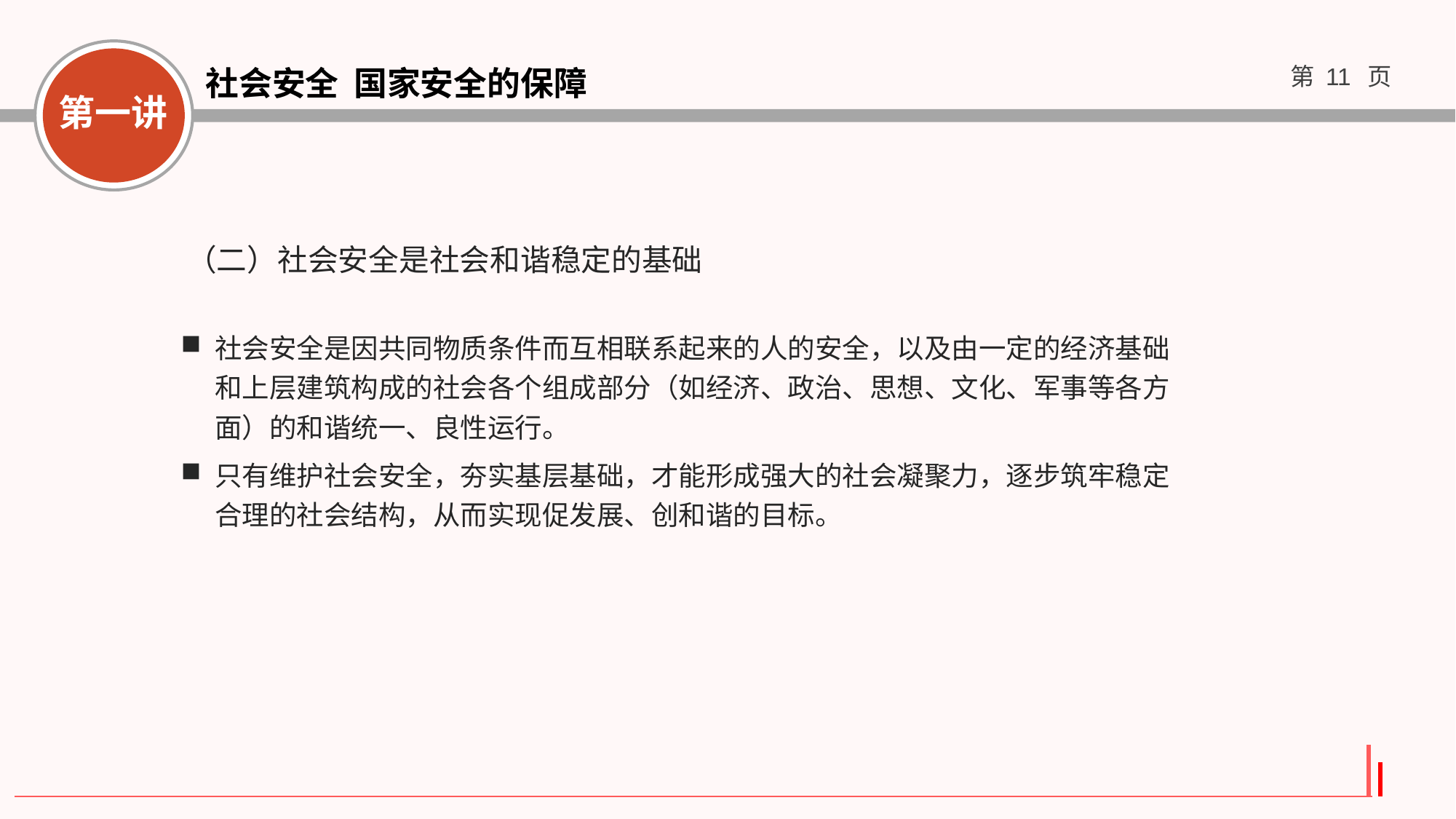

（二）社会安全是社会和谐稳定的基础
社会安全是因共同物质条件而互相联系起来的人的安全，以及由一定的经济基础和上层建筑构成的社会各个组成部分（如经济、政治、思想、文化、军事等各方面）的和谐统一、良性运行。
只有维护社会安全，夯实基层基础，才能形成强大的社会凝聚力，逐步筑牢稳定合理的社会结构，从而实现促发展、创和谐的目标。